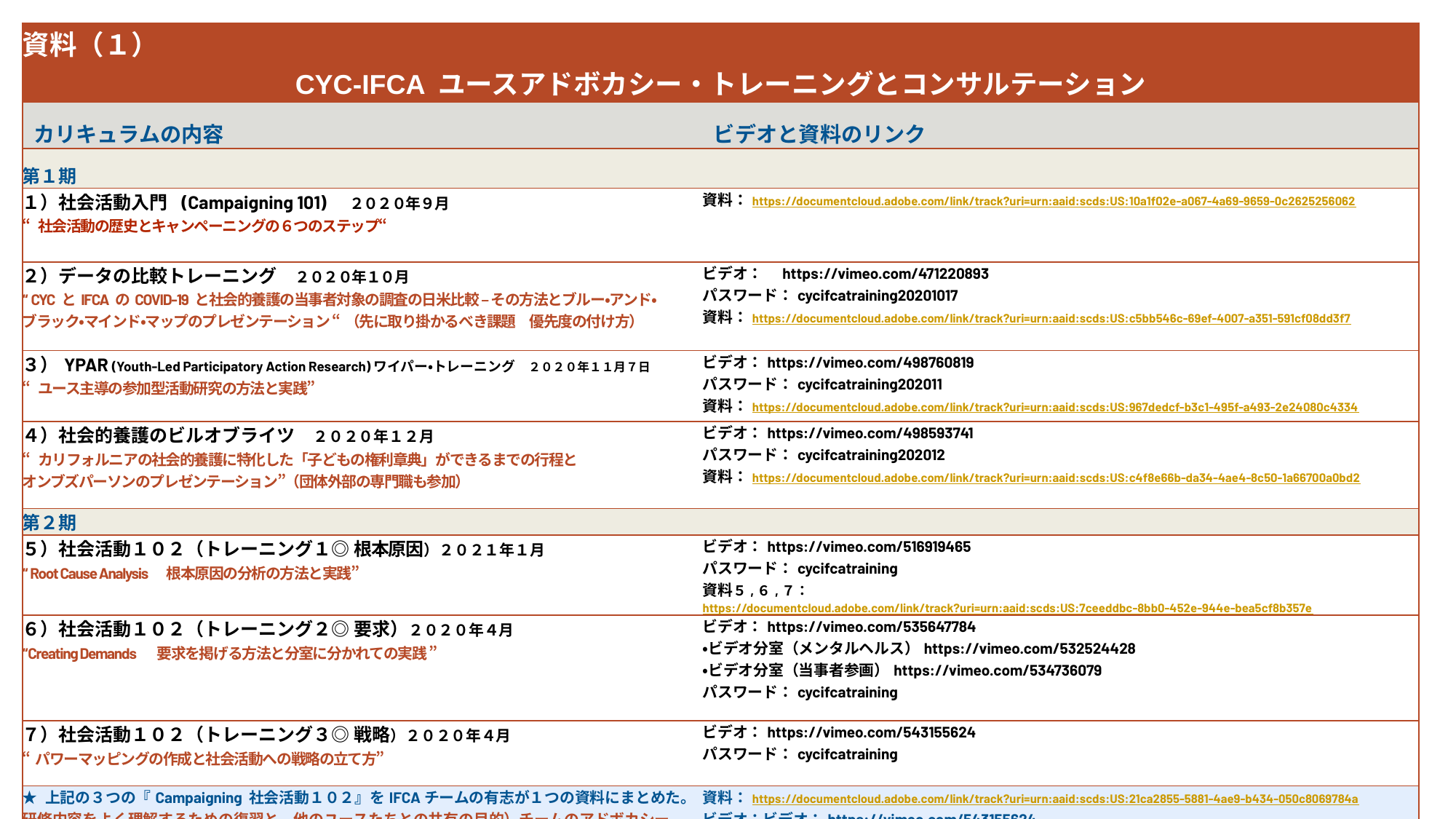

| 資料（１）　　　　　　　　　　　　　　　　　　　　　　　　　　 CYC-IFCA ユースアドボカシー・トレーニングとコンサルテーション |  |
| --- | --- |
| カリキュラムの内容 | ビデオと資料のリンク |
| 第１期 |  |
| １）社会活動入門 (Campaigning 101)　２０２０年９月 “ 社会活動の歴史とキャンペーニングの６つのステップ“ | 資料：https://documentcloud.adobe.com/link/track?uri=urn:aaid:scds:US:10a1f02e-a067-4a69-9659-0c2625256062 |
| ２）データの比較トレーニング　２０２０年１０月 “ CYC とIFCA のCOVID-19 と社会的養護の当事者対象の調査の日米比較 – その方法とブルー・アンド・ ブラック・マインド・マップのプレゼンテーション “ （先に取り掛かるべき課題　優先度の付け方） | ビデオ：　https://vimeo.com/471220893 パスワード：cycifcatraining20201017 資料：https://documentcloud.adobe.com/link/track?uri=urn:aaid:scds:US:c5bb546c-69ef-4007-a351-591cf08dd3f7 |
| ３）YPAR (Youth-Led Participatory Action Research)ワイパー・トレーニング　２０２０年１１月７日 “ ユース主導の参加型活動研究の方法と実践” | ビデオ：https://vimeo.com/498760819 パスワード：cycifcatraining202011 資料：https://documentcloud.adobe.com/link/track?uri=urn:aaid:scds:US:967dedcf-b3c1-495f-a493-2e24080c4334 |
| ４）社会的養護のビルオブライツ　２０２０年１２月 “ カリフォルニアの社会的養護に特化した「子どもの権利章典」ができるまでの行程と オンブズパーソンのプレゼンテーション”（団体外部の専門職も参加） | ビデオ：https://vimeo.com/498593741 パスワード：cycifcatraining202012 資料：https://documentcloud.adobe.com/link/track?uri=urn:aaid:scds:US:c4f8e66b-da34-4ae4-8c50-1a66700a0bd2 |
| 第２期 |  |
| ５）社会活動１０２（トレーニング１◎ 根本原因）２０２１年１月 “ Root Cause Analysis　根本原因の分析の方法と実践” | ビデオ：https://vimeo.com/516919465 パスワード：cycifcatraining 資料５,６,７：https://documentcloud.adobe.com/link/track?uri=urn:aaid:scds:US:7ceeddbc-8bb0-452e-944e-bea5cf8b357e |
| ６）社会活動１０２（トレーニング２◎ 要求）２０２０年４月 “Creating Demands 　要求を掲げる方法と分室に分かれての実践 ” | ビデオ：https://vimeo.com/535647784 ・ビデオ分室（メンタルヘルス）https://vimeo.com/532524428 ・ビデオ分室（当事者参画）https://vimeo.com/534736079 パスワード：cycifcatraining |
| ７）社会活動１０２（トレーニング３◎ 戦略）２０２０年４月 “パワーマッピングの作成と社会活動への戦略の立て方” | ビデオ：https://vimeo.com/543155624 パスワード：cycifcatraining |
| ★ 上記の３つの『Campaigning 社会活動１０２』をIFCAチームの有志が１つの資料にまとめた。 研修内容をよく理解するための復習と、他のユースたちとの共有の目的）チームのアドボカシー 活動が次のステップに進む前に必要 | 資料：https://documentcloud.adobe.com/link/track?uri=urn:aaid:scds:US:21ca2855-5881-4ae9-b434-050c8069784a ビデオ：ビデオ：https://vimeo.com/543155624 パスワード：cycadvocacytraining0807 |